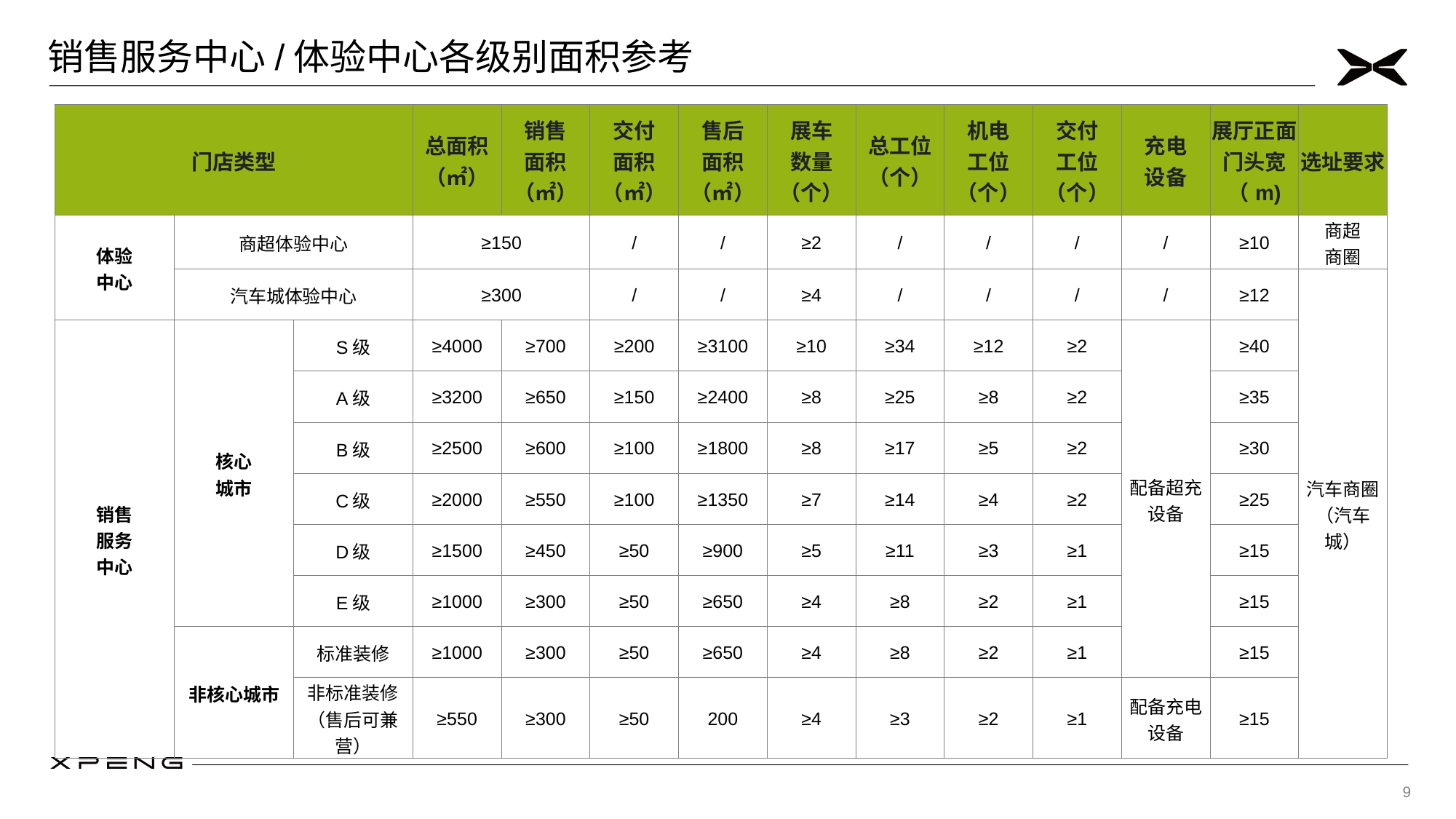

销售服务中心/体验中心各级别面积参考
| 门店类型 |  |  | 总面积 （㎡） | 销售 面积 （㎡） | 交付 面积 （㎡） | 售后 面积 （㎡） | 展车 数量 （个） | 总工位 （个） | 机电 工位 （个） | 交付 工位 （个） | 充电 设备 | 展厅正面门头宽 （m) | 选址要求 |
| --- | --- | --- | --- | --- | --- | --- | --- | --- | --- | --- | --- | --- | --- |
| 体验 中心 | 商超体验中心 |  | ≥150 |  | / | / | ≥2 | / | / | / | / | ≥10 | 商超 商圈 |
|  | 汽车城体验中心 |  | ≥300 |  | / | / | ≥4 | / | / | / | / | ≥12 | 汽车商圈（汽车城） |
| 销售 服务 中心 | 核心 城市 | S级 | ≥4000 | ≥700 | ≥200 | ≥3100 | ≥10 | ≥34 | ≥12 | ≥2 | 配备超充 设备 | ≥40 |  |
|  |  | A级 | ≥3200 | ≥650 | ≥150 | ≥2400 | ≥8 | ≥25 | ≥8 | ≥2 |  | ≥35 |  |
|  |  | B级 | ≥2500 | ≥600 | ≥100 | ≥1800 | ≥8 | ≥17 | ≥5 | ≥2 |  | ≥30 |  |
|  |  | C级 | ≥2000 | ≥550 | ≥100 | ≥1350 | ≥7 | ≥14 | ≥4 | ≥2 |  | ≥25 |  |
|  |  | D级 | ≥1500 | ≥450 | ≥50 | ≥900 | ≥5 | ≥11 | ≥3 | ≥1 |  | ≥15 |  |
|  |  | E级 | ≥1000 | ≥300 | ≥50 | ≥650 | ≥4 | ≥8 | ≥2 | ≥1 |  | ≥15 |  |
|  | 非核心城市 | 标准装修 | ≥1000 | ≥300 | ≥50 | ≥650 | ≥4 | ≥8 | ≥2 | ≥1 |  | ≥15 |  |
|  |  | 非标准装修 （售后可兼营） | ≥550 | ≥300 | ≥50 | 200 | ≥4 | ≥3 | ≥2 | ≥1 | 配备充电 设备 | ≥15 |  |